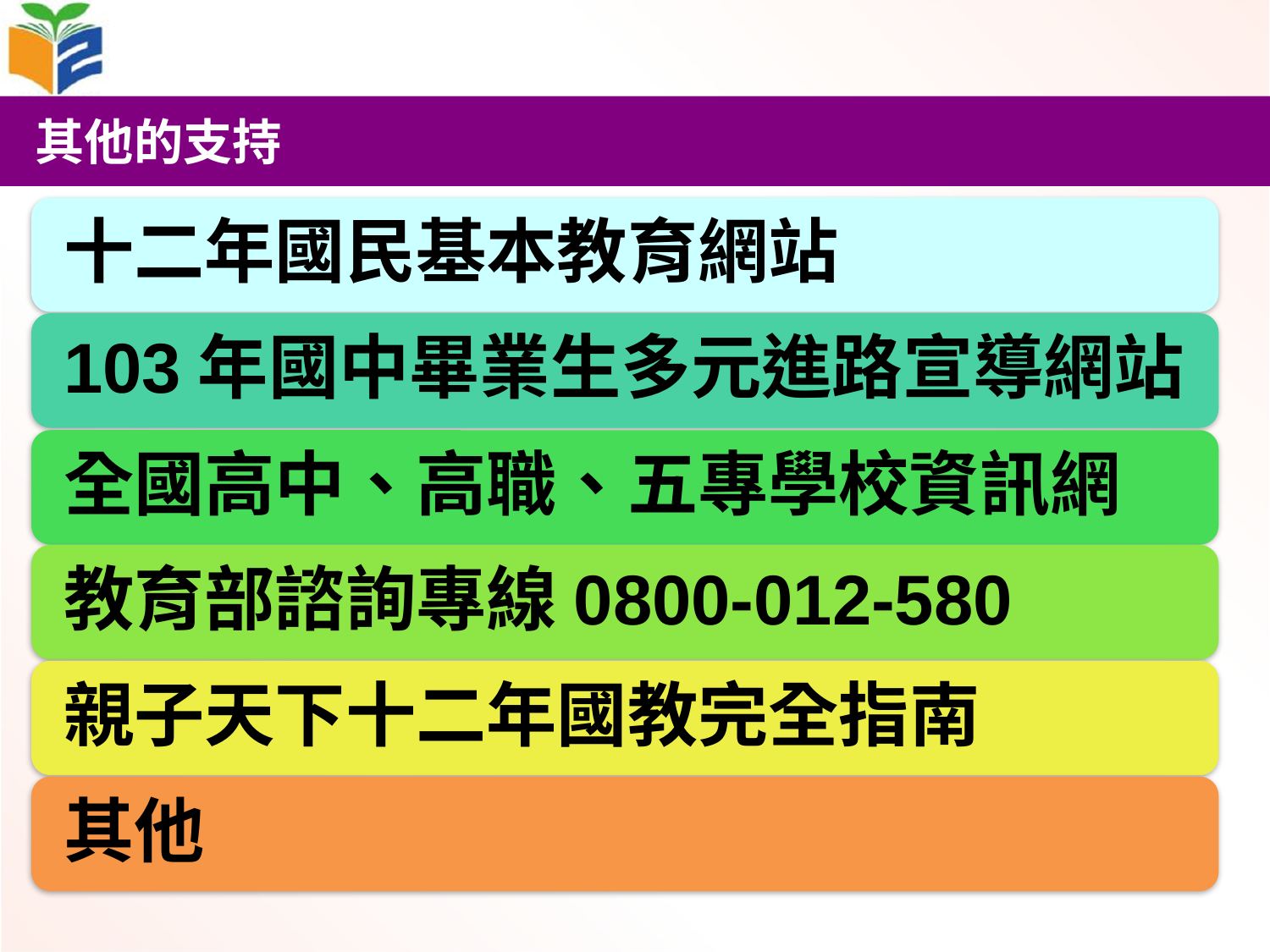

其他的支持
十二年國民基本教育網站
103年國中畢業生多元進路宣導網站
全國高中、高職、五專學校資訊網
教育部諮詢專線0800-012-580
親子天下十二年國教完全指南
其他